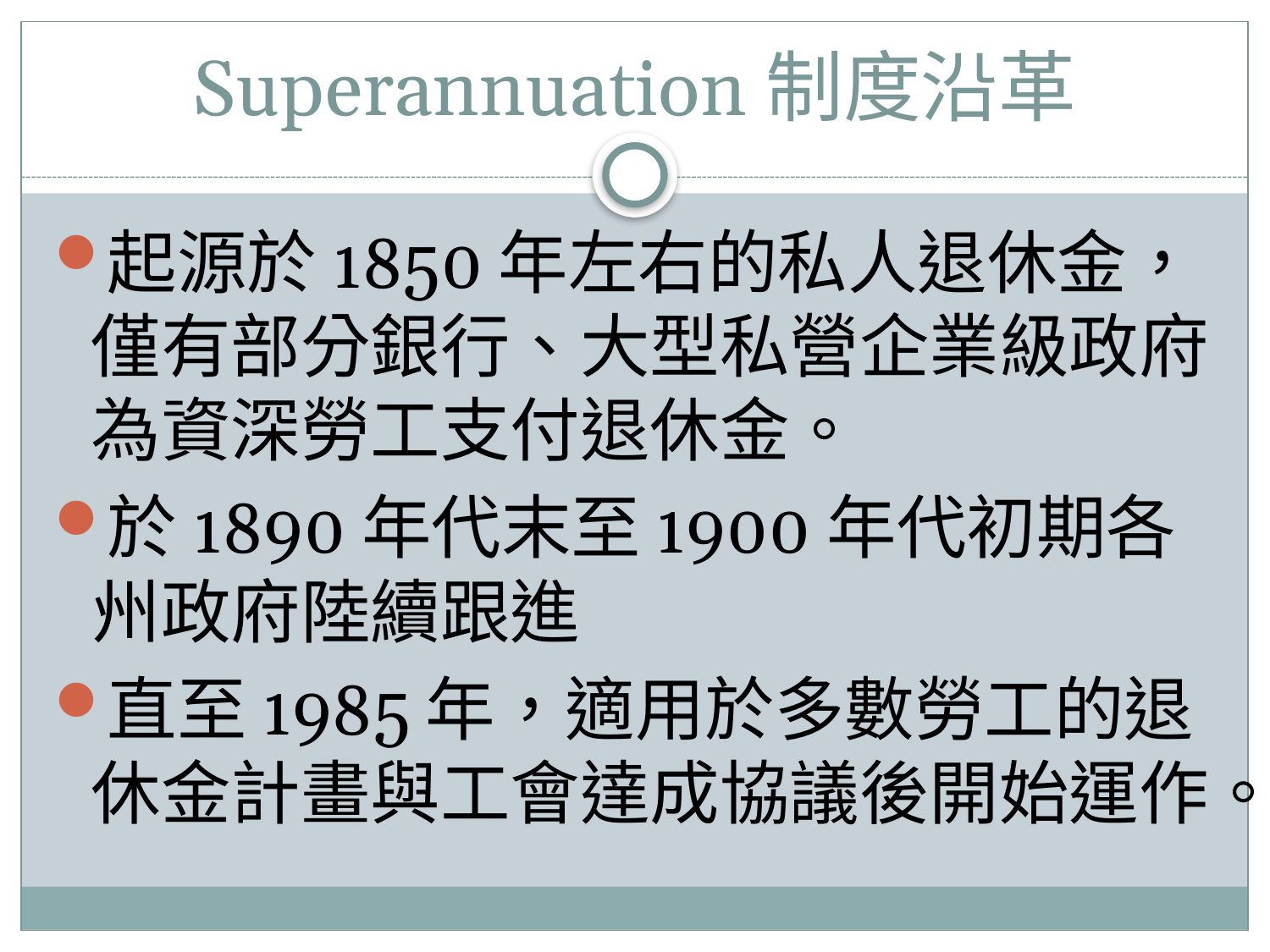

# Superannuation制度沿革
起源於1850年左右的私人退休金，僅有部分銀行、大型私營企業級政府為資深勞工支付退休金。
於1890年代末至1900年代初期各州政府陸續跟進
直至1985年，適用於多數勞工的退休金計畫與工會達成協議後開始運作。